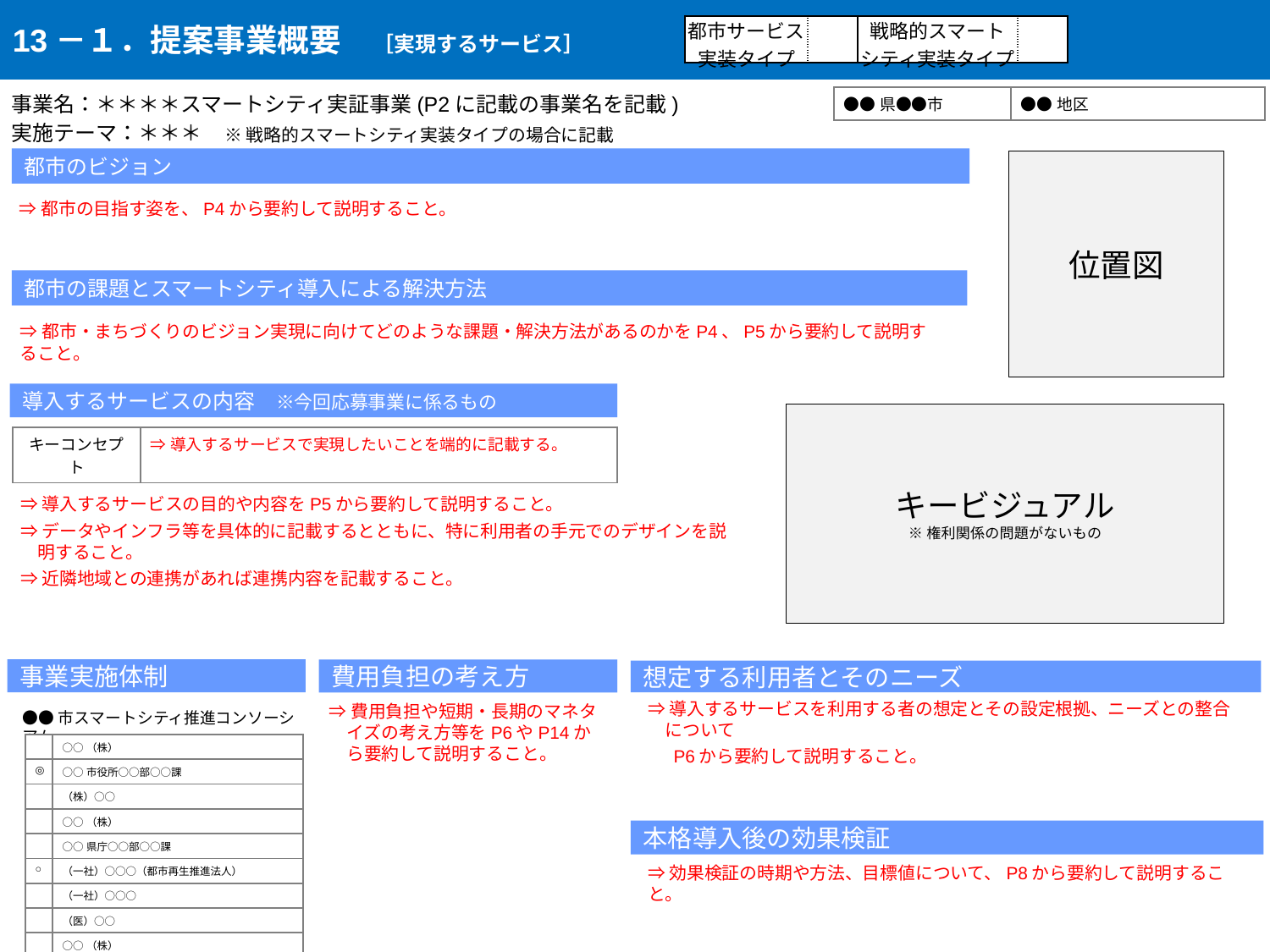

13－１．提案事業概要　［実現するサービス］
| 都市サービス 実装タイプ |  | 戦略的スマート シティ実装タイプ |  |
| --- | --- | --- | --- |
事業名：＊＊＊＊スマートシティ実証事業(P2に記載の事業名を記載)
実施テーマ：＊＊＊
| ●●県●●市 | ●●地区 |
| --- | --- |
※戦略的スマートシティ実装タイプの場合に記載
都市のビジョン
位置図
⇒都市の目指す姿を、P4から要約して説明すること。
都市の課題とスマートシティ導入による解決方法
⇒都市・まちづくりのビジョン実現に向けてどのような課題・解決方法があるのかをP4、P5から要約して説明すること。
導入するサービスの内容　※今回応募事業に係るもの
■導入するービスのデザイン
キービジュアル
※権利関係の問題がないもの
| キーコンセプト | ⇒導入するサービスで実現したいことを端的に記載する。 |
| --- | --- |
⇒導入するサービスの目的や内容をP5から要約して説明すること。
⇒データやインフラ等を具体的に記載するとともに、特に利用者の手元でのデザインを説明すること。
⇒近隣地域との連携があれば連携内容を記載すること。
項目はすべて記載が必要ですが、幅や高さ、文字サイズは調整いただいて構いません。
事業実施体制
費用負担の考え方
想定する利用者とそのニーズ
⇒導入するサービスを利用する者の想定とその設定根拠、ニーズとの整合について
　 P6から要約して説明すること。
⇒費用負担や短期・長期のマネタイズの考え方等をP6やP14から要約して説明すること。
●●市スマートシティ推進コンソーシアム

|  | ○○（株） |
| --- | --- |
| ◎ | ○○市役所○○部○○課 |
|  | （株）○○ |
|  | ○○（株） |
|  | ○○県庁○○部○○課 |
| ○ | （一社）○○○（都市再生推進法人） |
|  | （一社）○○○ |
|  | （医）○○ |
|  | ○○（株） |
本格導入後の効果検証
⇒効果検証の時期や方法、目標値について、P8から要約して説明すること。